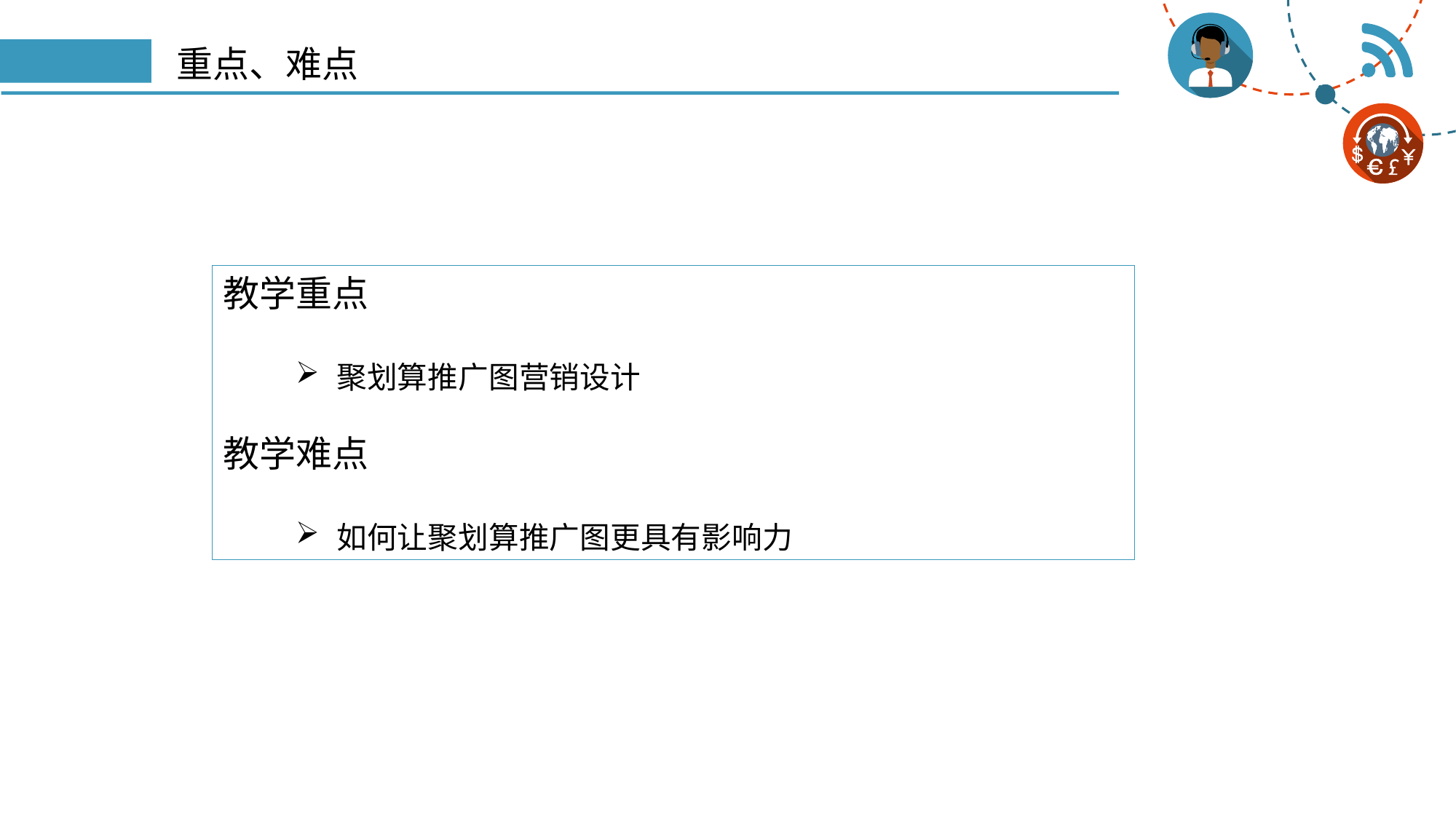

# 重点、难点
教学重点

聚划算推广图营销设计

教学难点

如何让聚划算推广图更具有影响力